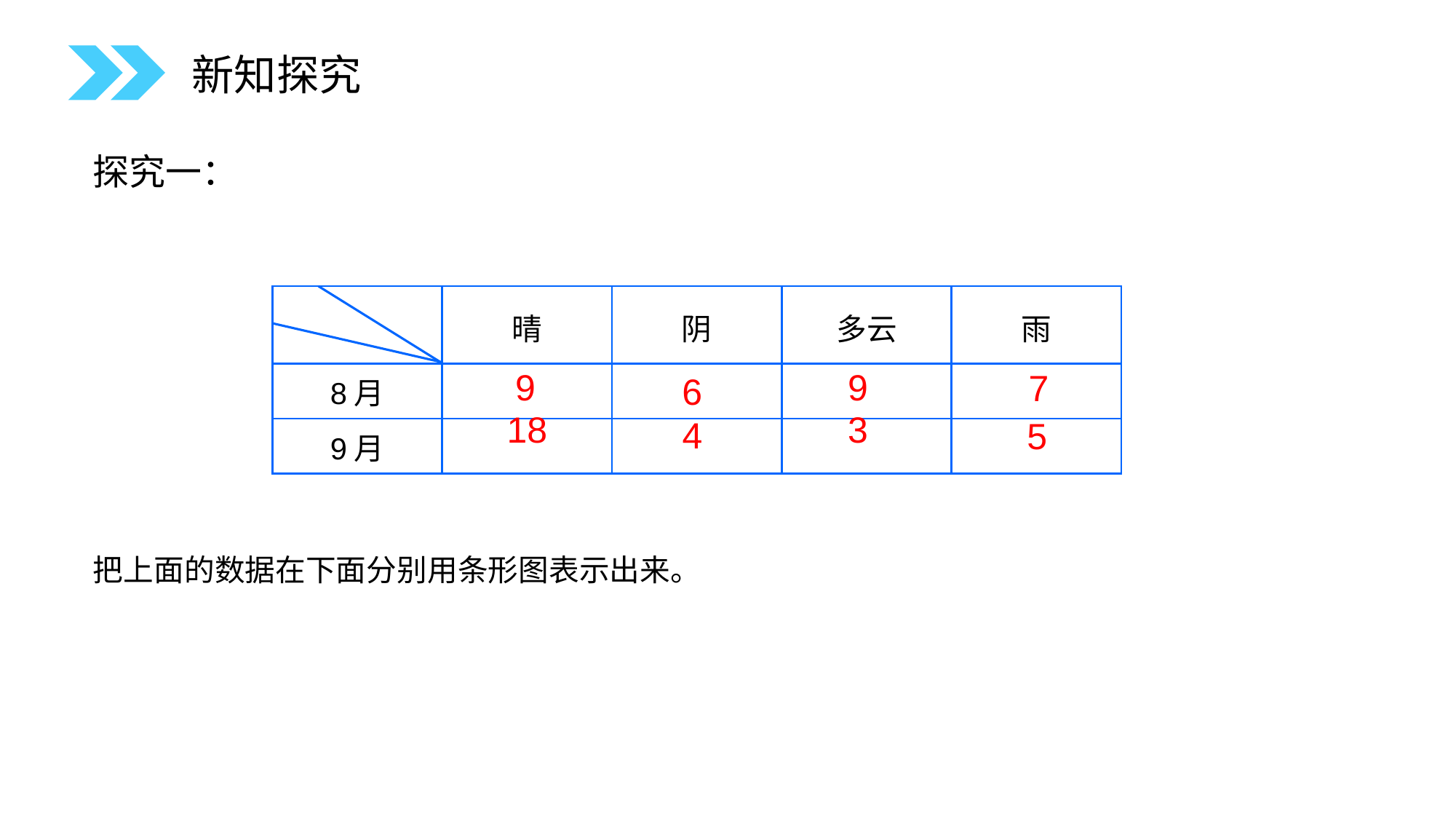

新知探究
探究一：
|  | 晴 | 阴 | 多云 | 雨 |
| --- | --- | --- | --- | --- |
| 8月 |  |  |  |  |
| 9月 |  |  |  |  |
9
9
7
6
18
3
4
5
把上面的数据在下面分别用条形图表示出来。